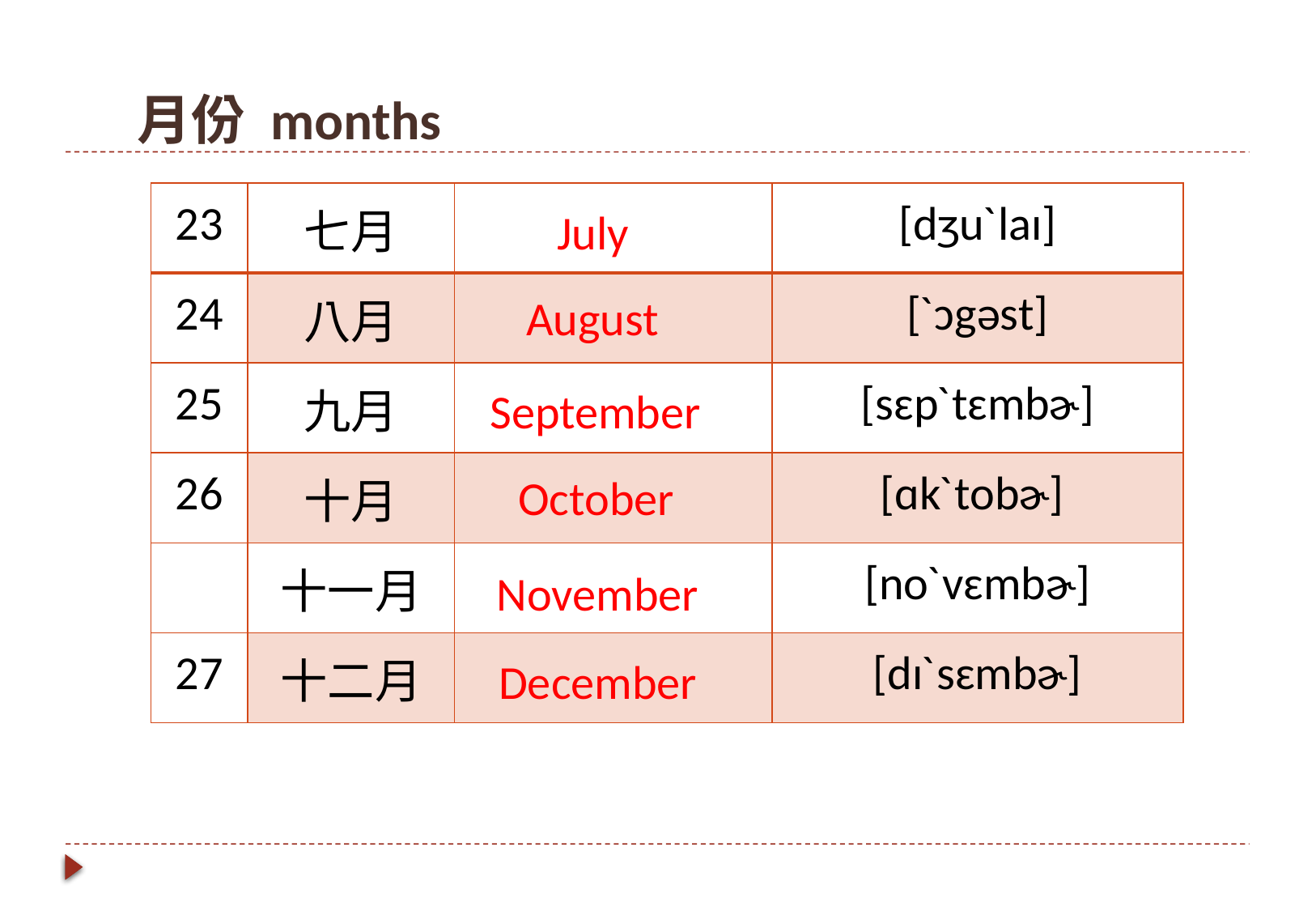

# 月份 months
| 23 | 七月 |  | [dʒuˋlaɪ] |
| --- | --- | --- | --- |
| 24 | 八月 |  | [ˋɔgəst] |
| 25 | 九月 |  | [sɛpˋtɛmbɚ] |
| 26 | 十月 |  | [ɑkˋtobɚ] |
|  | 十一月 |  | [noˋvɛmbɚ] |
| 27 | 十二月 |  | [dɪˋsɛmbɚ] |
July
August
September
October
November
December